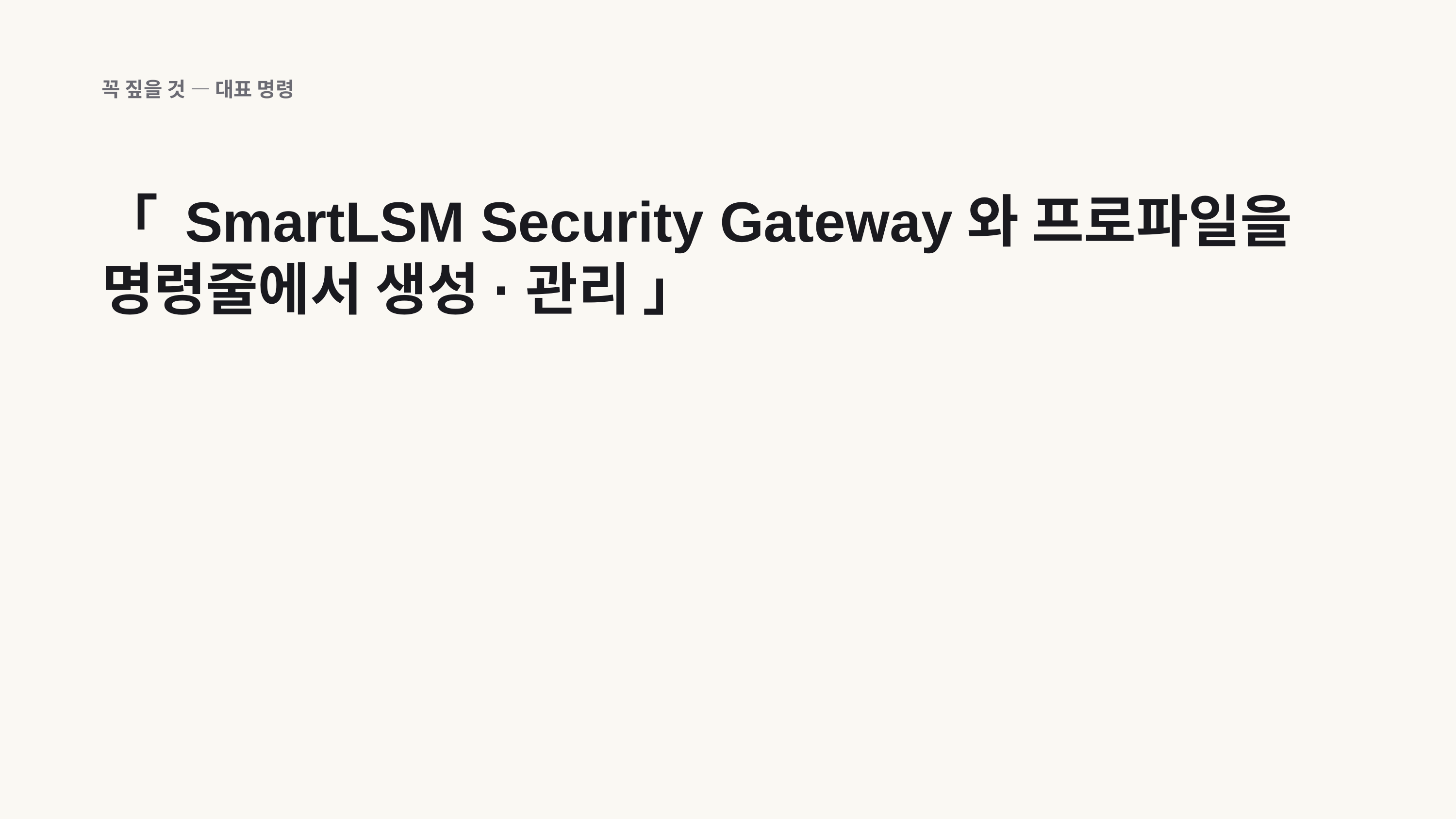

꼭 짚을 것 — 대표 명령
「 SmartLSM Security Gateway와 프로파일을 명령줄에서 생성·관리 」